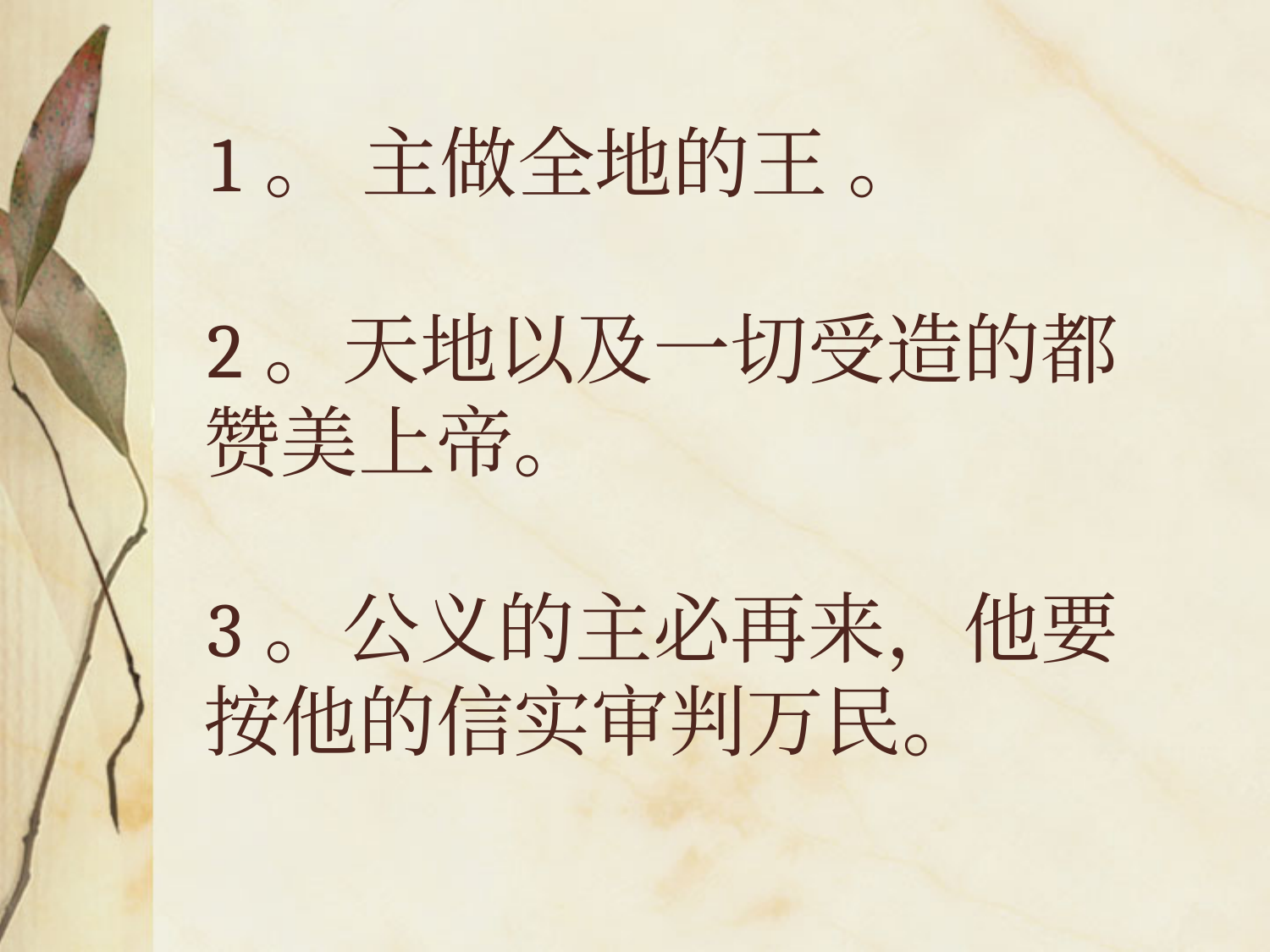

# 1。 主做全地的王 。 2。天地以及一切受造的都赞美上帝。 3。公义的主必再来，他要按他的信实审判万民。